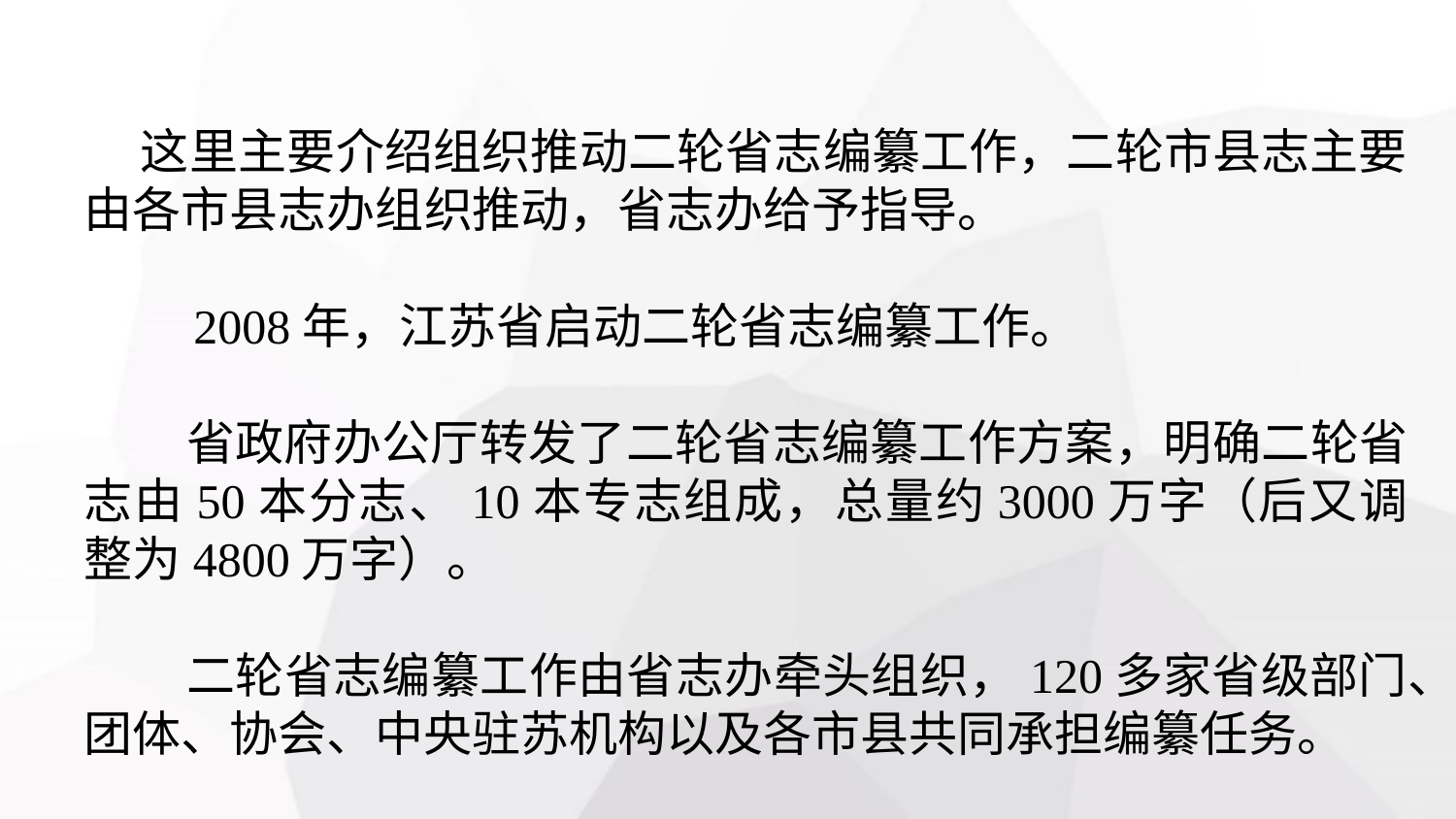

这里主要介绍组织推动二轮省志编纂工作，二轮市县志主要由各市县志办组织推动，省志办给予指导。

         2008年，江苏省启动二轮省志编纂工作。

        省政府办公厅转发了二轮省志编纂工作方案，明确二轮省志由50本分志、10本专志组成，总量约3000万字（后又调整为4800万字）。

        二轮省志编纂工作由省志办牵头组织，120多家省级部门、团体、协会、中央驻苏机构以及各市县共同承担编纂任务。